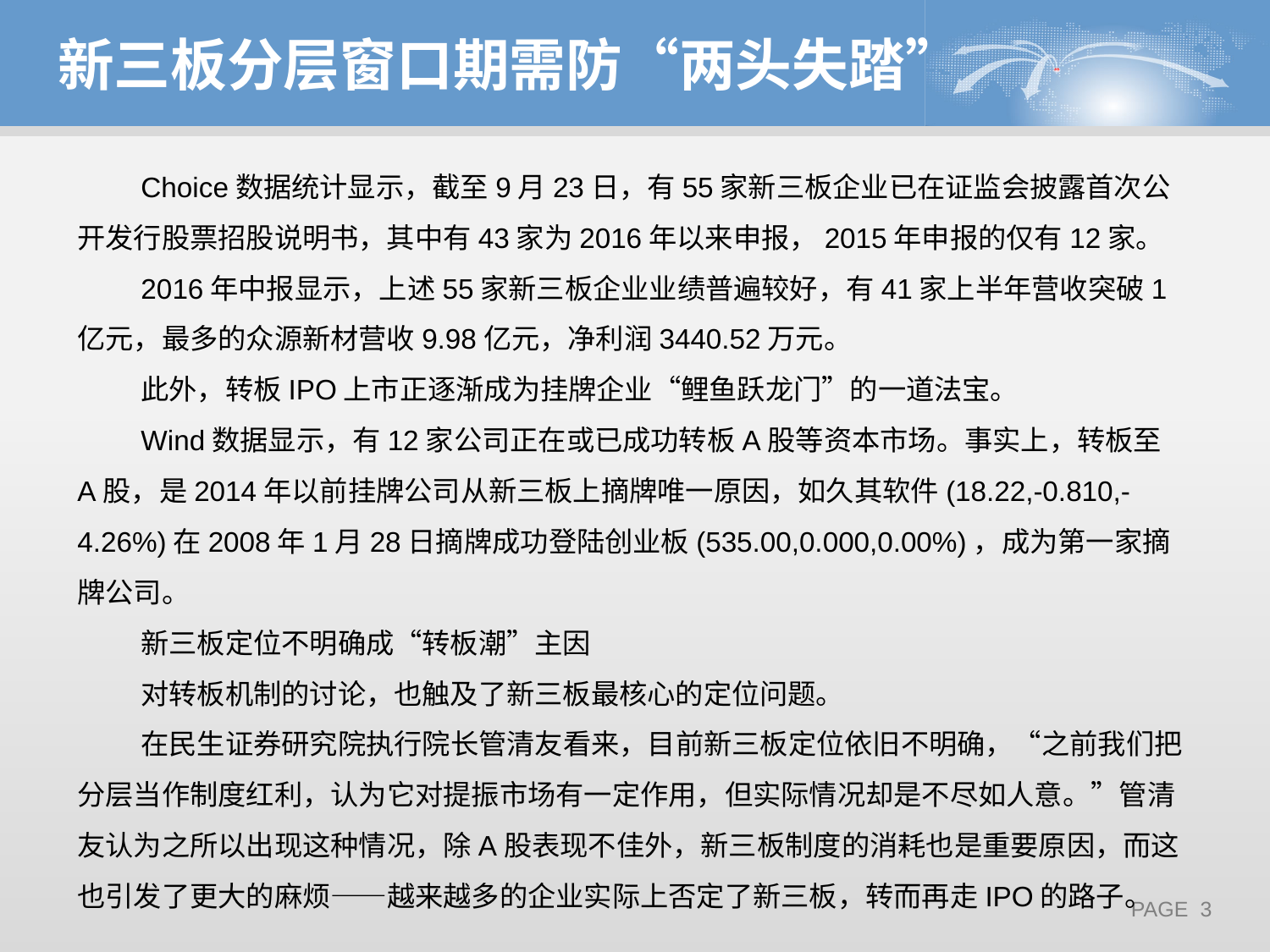

新三板分层窗口期需防“两头失踏”
Choice数据统计显示，截至9月23日，有55家新三板企业已在证监会披露首次公开发行股票招股说明书，其中有43家为2016年以来申报，2015年申报的仅有12家。
2016年中报显示，上述55家新三板企业业绩普遍较好，有41家上半年营收突破1亿元，最多的众源新材营收9.98亿元，净利润3440.52万元。
此外，转板IPO上市正逐渐成为挂牌企业“鲤鱼跃龙门”的一道法宝。
Wind数据显示，有12家公司正在或已成功转板A股等资本市场。事实上，转板至A股，是2014年以前挂牌公司从新三板上摘牌唯一原因，如久其软件(18.22,-0.810,-4.26%)在2008年1月28日摘牌成功登陆创业板(535.00,0.000,0.00%)，成为第一家摘牌公司。
新三板定位不明确成“转板潮”主因
对转板机制的讨论，也触及了新三板最核心的定位问题。
在民生证券研究院执行院长管清友看来，目前新三板定位依旧不明确，“之前我们把分层当作制度红利，认为它对提振市场有一定作用，但实际情况却是不尽如人意。”管清友认为之所以出现这种情况，除A股表现不佳外，新三板制度的消耗也是重要原因，而这也引发了更大的麻烦——越来越多的企业实际上否定了新三板，转而再走IPO的路子。